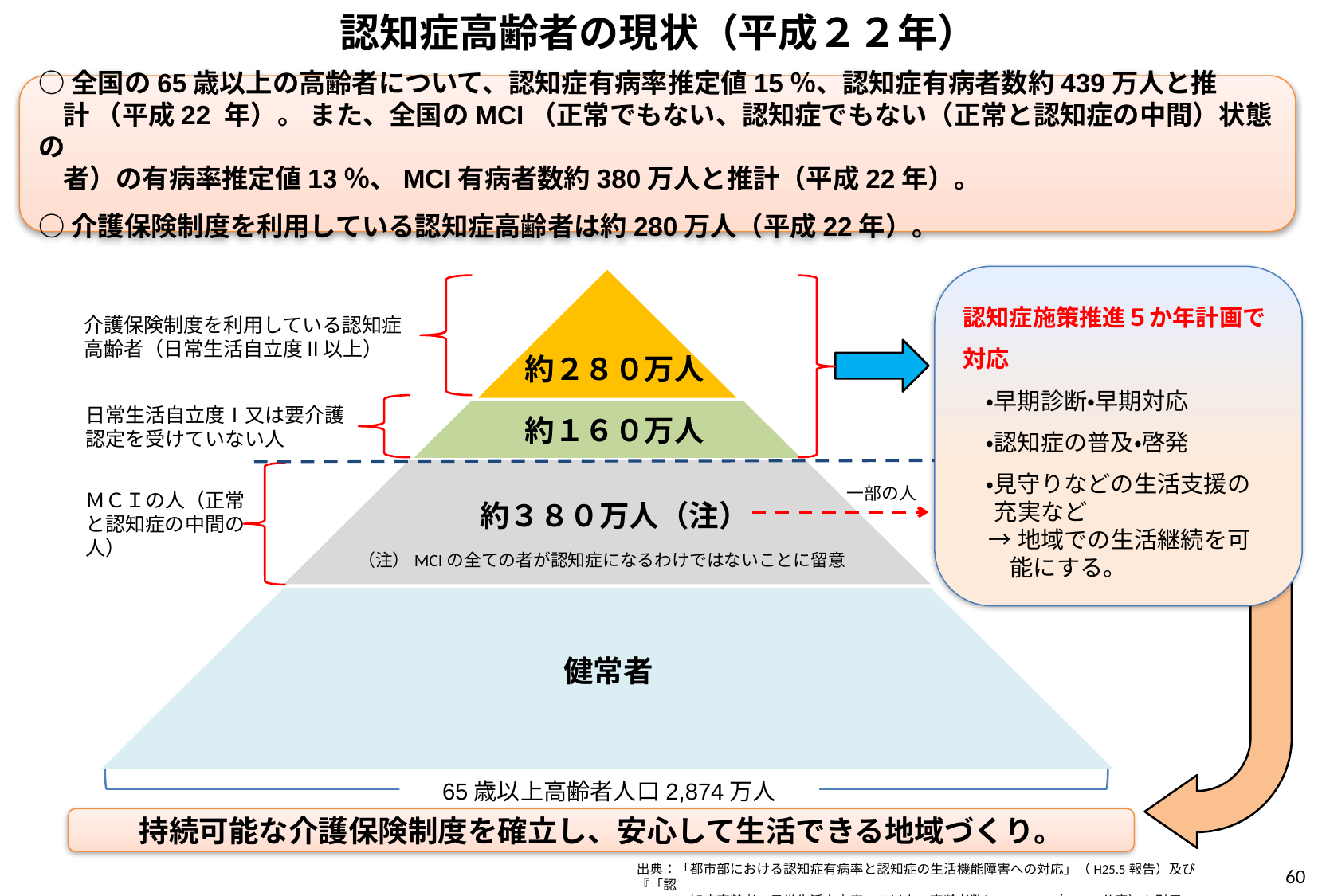

認知症高齢者の現状（平成２２年）
○全国の65歳以上の高齢者について、認知症有病率推定値15％、認知症有病者数約439万人と推
   計 （平成22 年）。 また、全国のMCI（正常でもない、認知症でもない（正常と認知症の中間）状態の
   者）の有病率推定値13％、MCI有病者数約380万人と推計（平成22年）。
○介護保険制度を利用している認知症高齢者は約280万人（平成22年）。
認知症施策推進５か年計画で対応
　・早期診断・早期対応
　・認知症の普及・啓発
　・見守りなどの生活支援の
     充実など
     →地域での生活継続を可
        能にする。

介護保険制度を利用している認知症
高齢者（日常生活自立度Ⅱ以上）

約２８０万人

日常生活自立度Ⅰ又は要介護認定を受けていない人
約１６０万人

一部の人
ＭＣＩの人（正常と認知症の中間の人）
約３８０万人（注）
（注）MCIの全ての者が認知症になるわけではないことに留意

健常者
65歳以上高齢者人口2,874万人
持続可能な介護保険制度を確立し、安心して生活できる地域づくり。
60
出典：「都市部における認知症有病率と認知症の生活機能障害への対応」（H25.5報告）及び『「認
　　　　知症高齢者の日常生活自立度」Ⅱ以上の高齢者数について』（H24.8公表）を引用